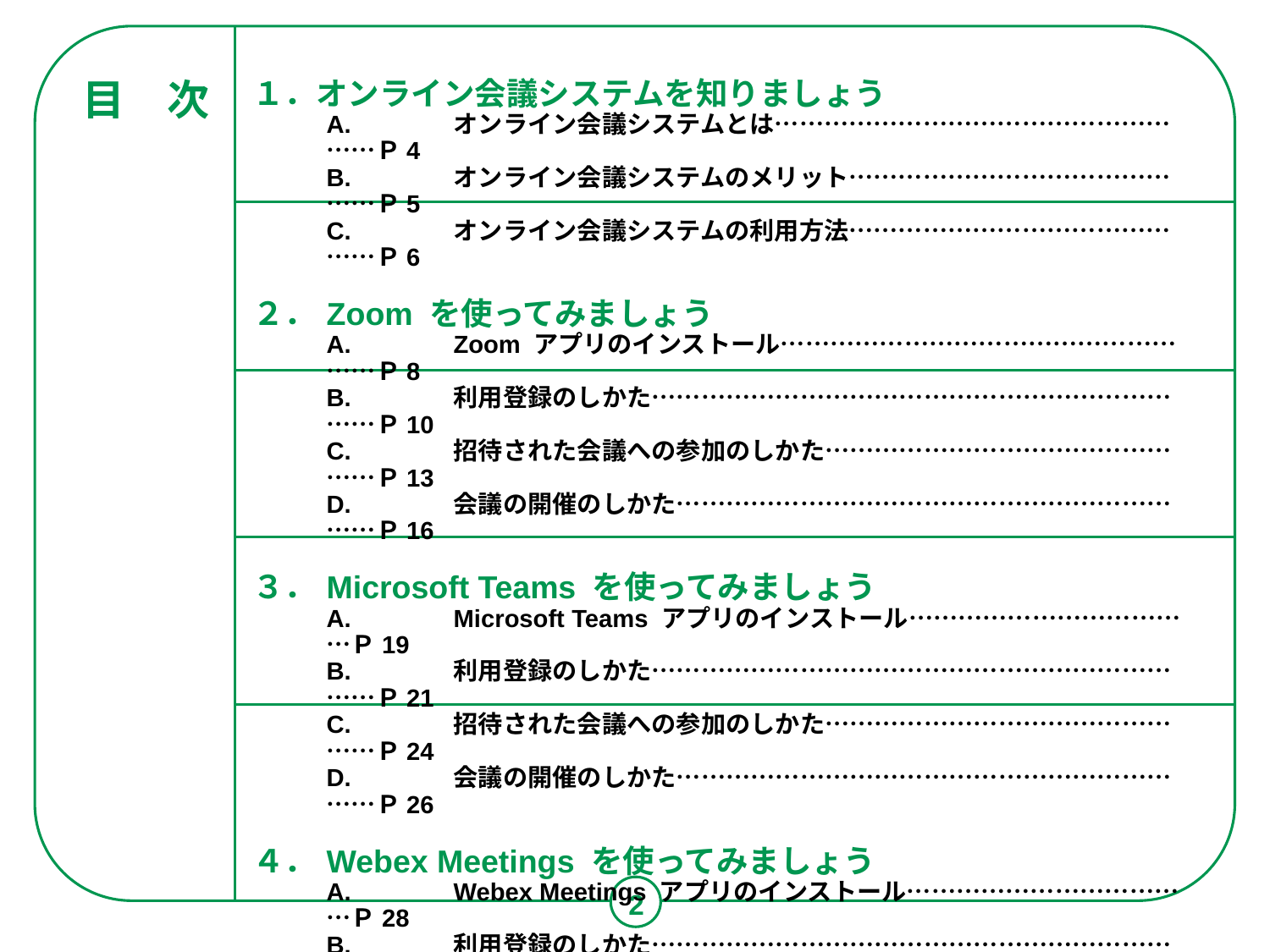

１．オンライン会議システムを知りましょう
	A.	オンライン会議システムとは………………………………………………Ｐ4
	B.	オンライン会議システムのメリット………………………………………Ｐ5
	C.	オンライン会議システムの利用方法………………………………………Ｐ6

２．	Zoom を使ってみましょう
	A.	Zoom アプリのインストール………………………………………………Ｐ8
	B.	利用登録のしかた……………………………………………………………Ｐ10
	C.	招待された会議への参加のしかた…………………………………………Ｐ13
	D.	会議の開催のしかた…………………………………………………………Ｐ16

３．	Microsoft Teams を使ってみましょう
	A.	Microsoft Teams アプリのインストール………………………………Ｐ19
	B.	利用登録のしかた……………………………………………………………Ｐ21
	C.	招待された会議への参加のしかた…………………………………………Ｐ24
	D.	会議の開催のしかた…………………………………………………………Ｐ26

４．	Webex Meetings を使ってみましょう
	A.	Webex Meetings アプリのインストール………………………………Ｐ28
	B.	利用登録のしかた……………………………………………………………Ｐ30
	C.	招待された会議への参加のしかた…………………………………………Ｐ32
	D.	会議の開催のしかた…………………………………………………………Ｐ35

５．	Google Meet を使ってみましょう
	A.	Google Meet アプリのインストール……………………………………Ｐ39
	B.	利用登録のしかた……………………………………………………………Ｐ41
	C.	招待された会議への参加のしかた…………………………………………Ｐ45
	D.	会議の開催のしかた…………………………………………………………Ｐ48

目　次